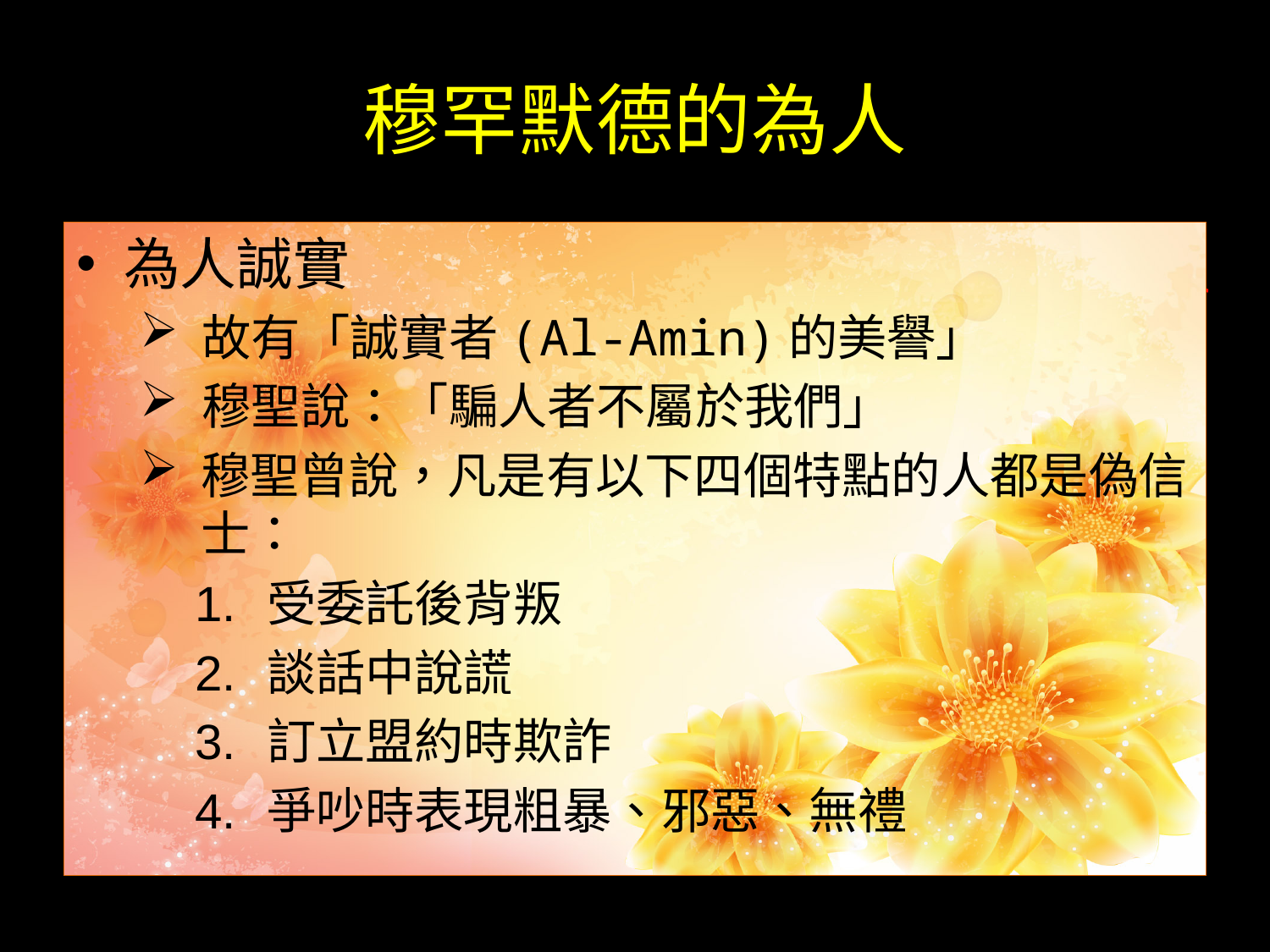

# 穆罕默德的為人
為人誠實
 故有「誠實者(Al-Amin)的美譽」
 穆聖說：「騙人者不屬於我們」
穆聖曾說，凡是有以下四個特點的人都是偽信士：
受委託後背叛
談話中說謊
訂立盟約時欺詐
爭吵時表現粗暴、邪惡、無禮